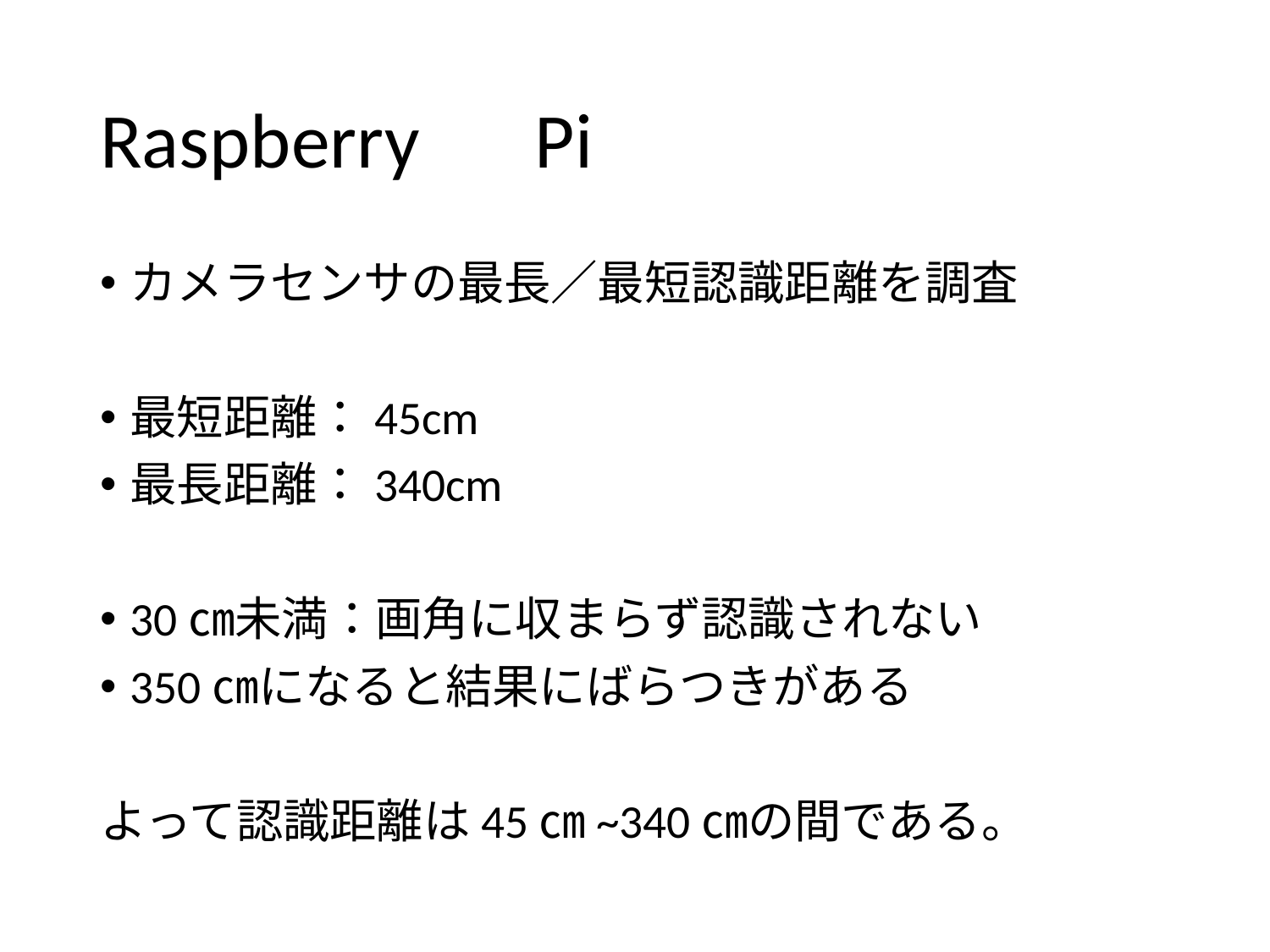

# Raspberry　Pi
カメラセンサの最長／最短認識距離を調査

最短距離：45cm
最長距離：340cm

30㎝未満：画角に収まらず認識されない
350㎝になると結果にばらつきがある

よって認識距離は45㎝~340㎝の間である。